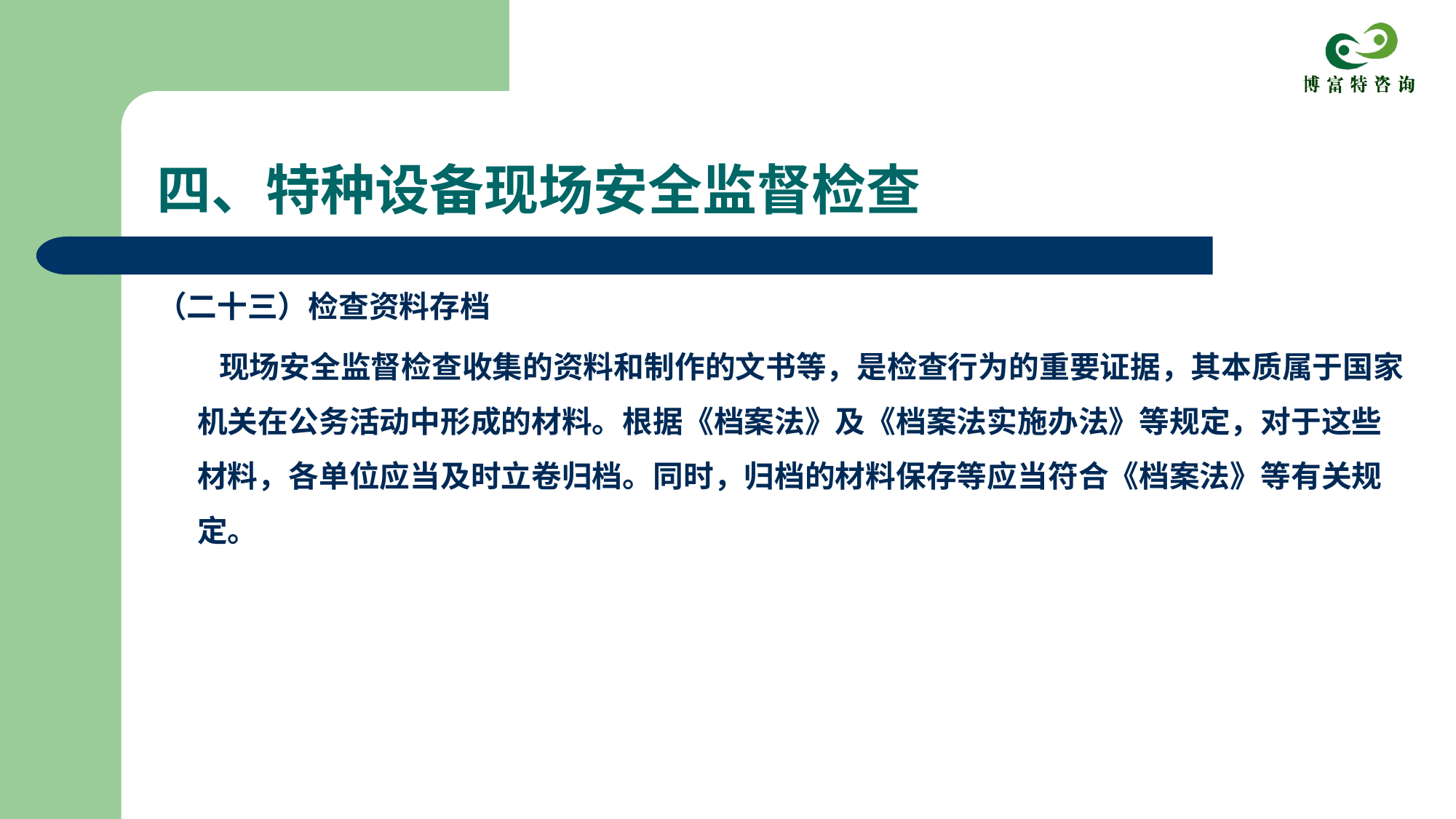

# 四、特种设备现场安全监督检查
（二十三）检查资料存档
        现场安全监督检查收集的资料和制作的文书等，是检查行为的重要证据，其本质属于国家机关在公务活动中形成的材料。根据《档案法》及《档案法实施办法》等规定，对于这些材料，各单位应当及时立卷归档。同时，归档的材料保存等应当符合《档案法》等有关规定。